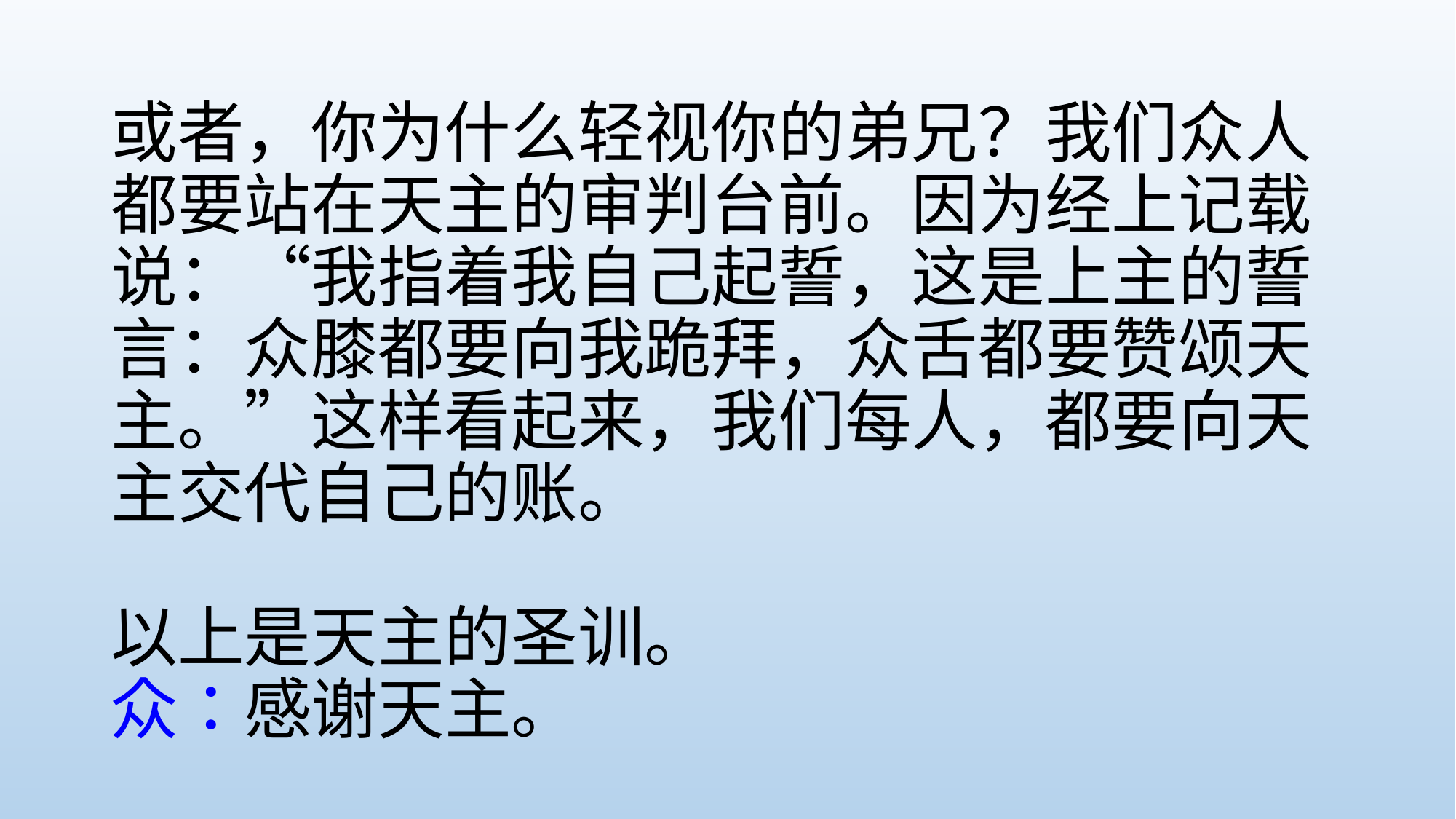

# 或者，你为什么轻视你的弟兄？我们众人都要站在天主的审判台前。因为经上记载说：“我指着我自己起誓，这是上主的誓言：众膝都要向我跪拜，众舌都要赞颂天主。”这样看起来，我们每人，都要向天主交代自己的账。 以上是天主的圣训。 众：感谢天主。